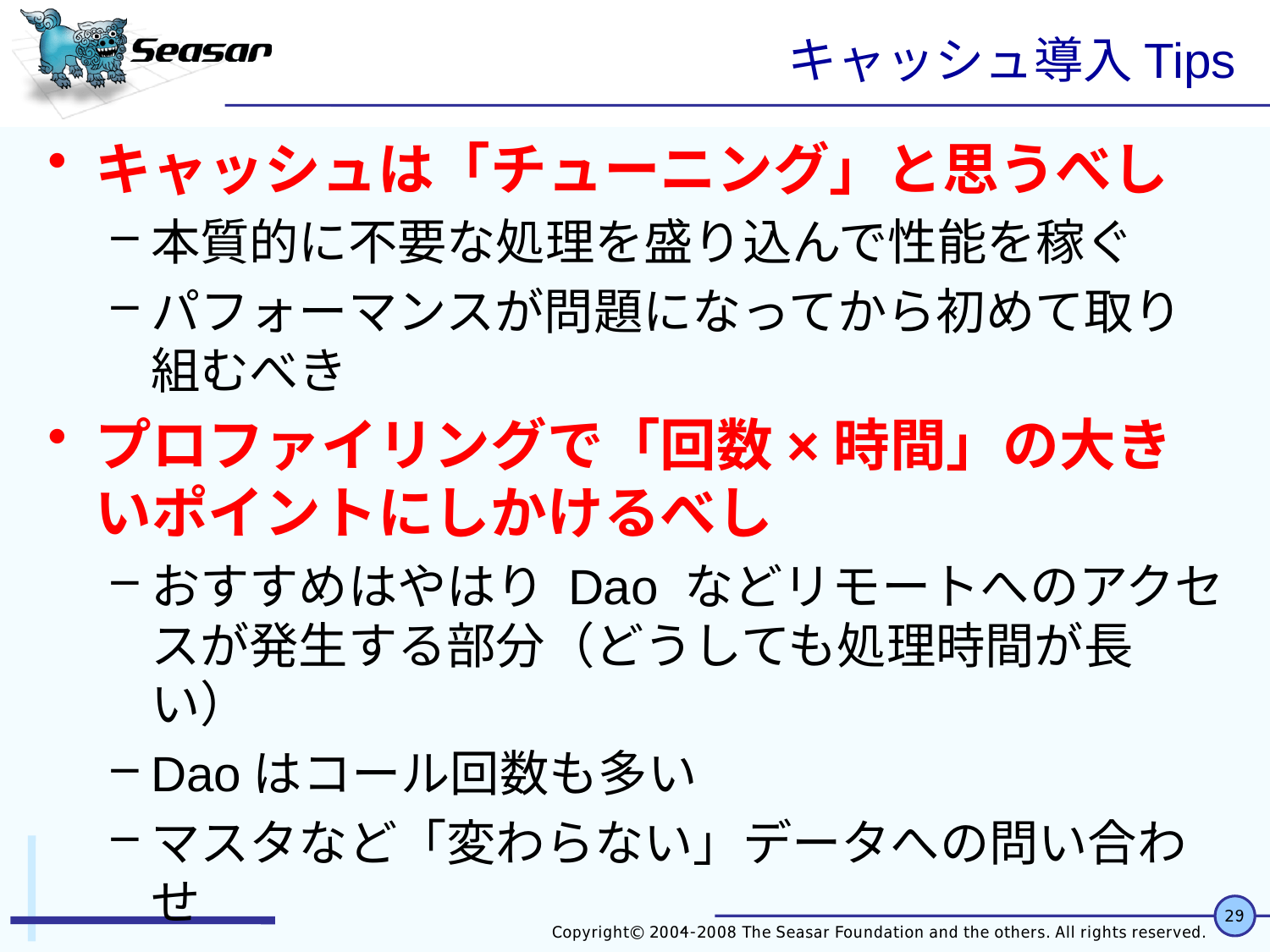

# キャッシュ導入Tips
キャッシュは「チューニング」と思うべし
本質的に不要な処理を盛り込んで性能を稼ぐ
パフォーマンスが問題になってから初めて取り組むべき
プロファイリングで「回数×時間」の大きいポイントにしかけるべし
おすすめはやはり Dao などリモートへのアクセスが発生する部分（どうしても処理時間が長い）
Daoはコール回数も多い
マスタなど「変わらない」データへの問い合わせ